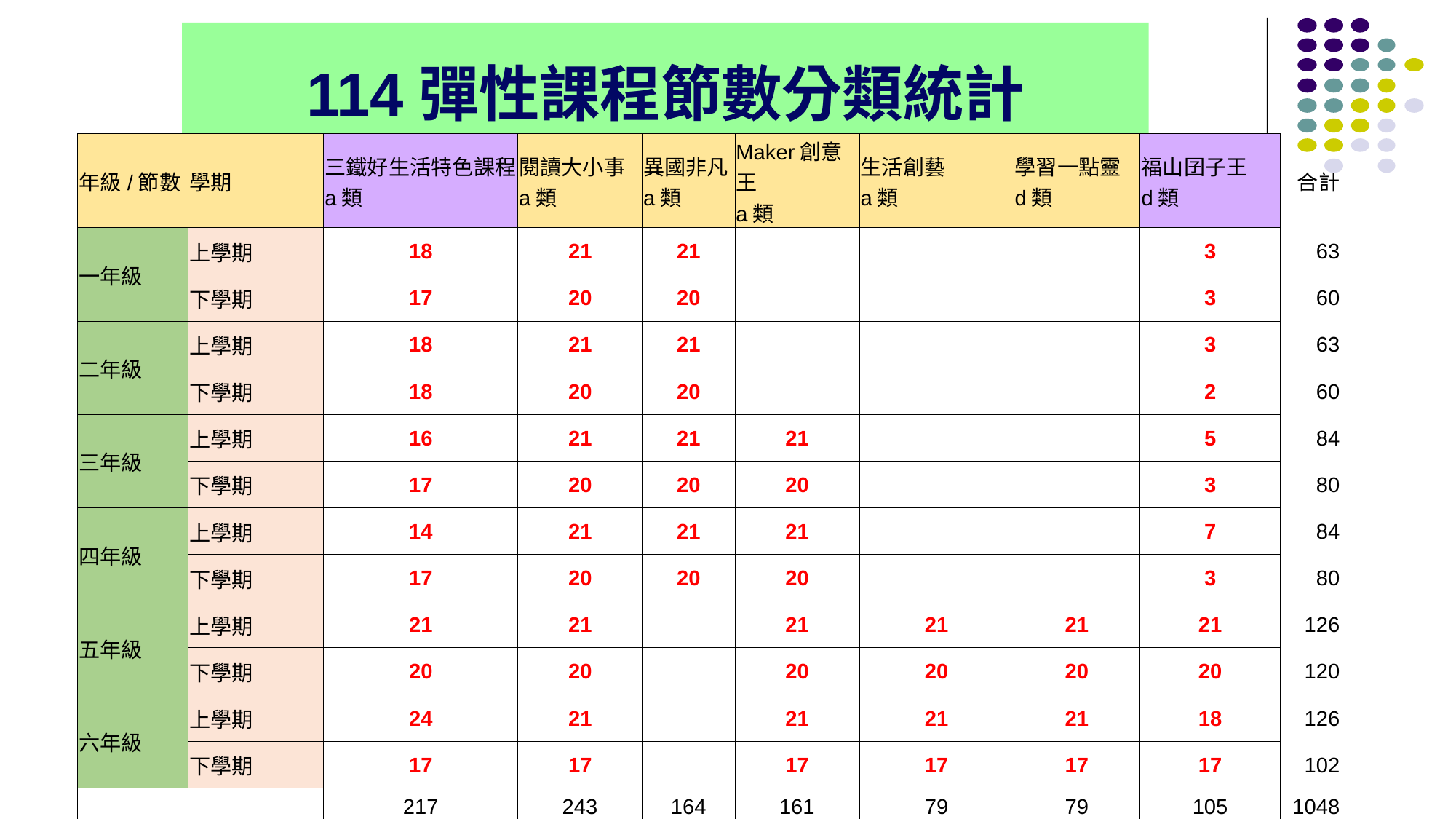

# 114彈性課程節數分類統計
| 年級/節數 | 學期 | 三鐵好生活特色課程a類 | 閱讀大小事 a類 | 異國非凡 a類 | Maker創意王 a類 | 生活創藝 a類 | 學習一點靈 d類 | 福山囝子王 d類 | 合計 |
| --- | --- | --- | --- | --- | --- | --- | --- | --- | --- |
| 一年級 | 上學期 | 18 | 21 | 21 |  |  |  | 3 | 63 |
|  | 下學期 | 17 | 20 | 20 |  |  |  | 3 | 60 |
| 二年級 | 上學期 | 18 | 21 | 21 |  |  |  | 3 | 63 |
|  | 下學期 | 18 | 20 | 20 |  |  |  | 2 | 60 |
| 三年級 | 上學期 | 16 | 21 | 21 | 21 |  |  | 5 | 84 |
|  | 下學期 | 17 | 20 | 20 | 20 |  |  | 3 | 80 |
| 四年級 | 上學期 | 14 | 21 | 21 | 21 |  |  | 7 | 84 |
|  | 下學期 | 17 | 20 | 20 | 20 |  |  | 3 | 80 |
| 五年級 | 上學期 | 21 | 21 |  | 21 | 21 | 21 | 21 | 126 |
|  | 下學期 | 20 | 20 |  | 20 | 20 | 20 | 20 | 120 |
| 六年級 | 上學期 | 24 | 21 |  | 21 | 21 | 21 | 18 | 126 |
|  | 下學期 | 17 | 17 |  | 17 | 17 | 17 | 17 | 102 |
|  |  | 217 | 243 | 164 | 161 | 79 | 79 | 105 | 1048 |